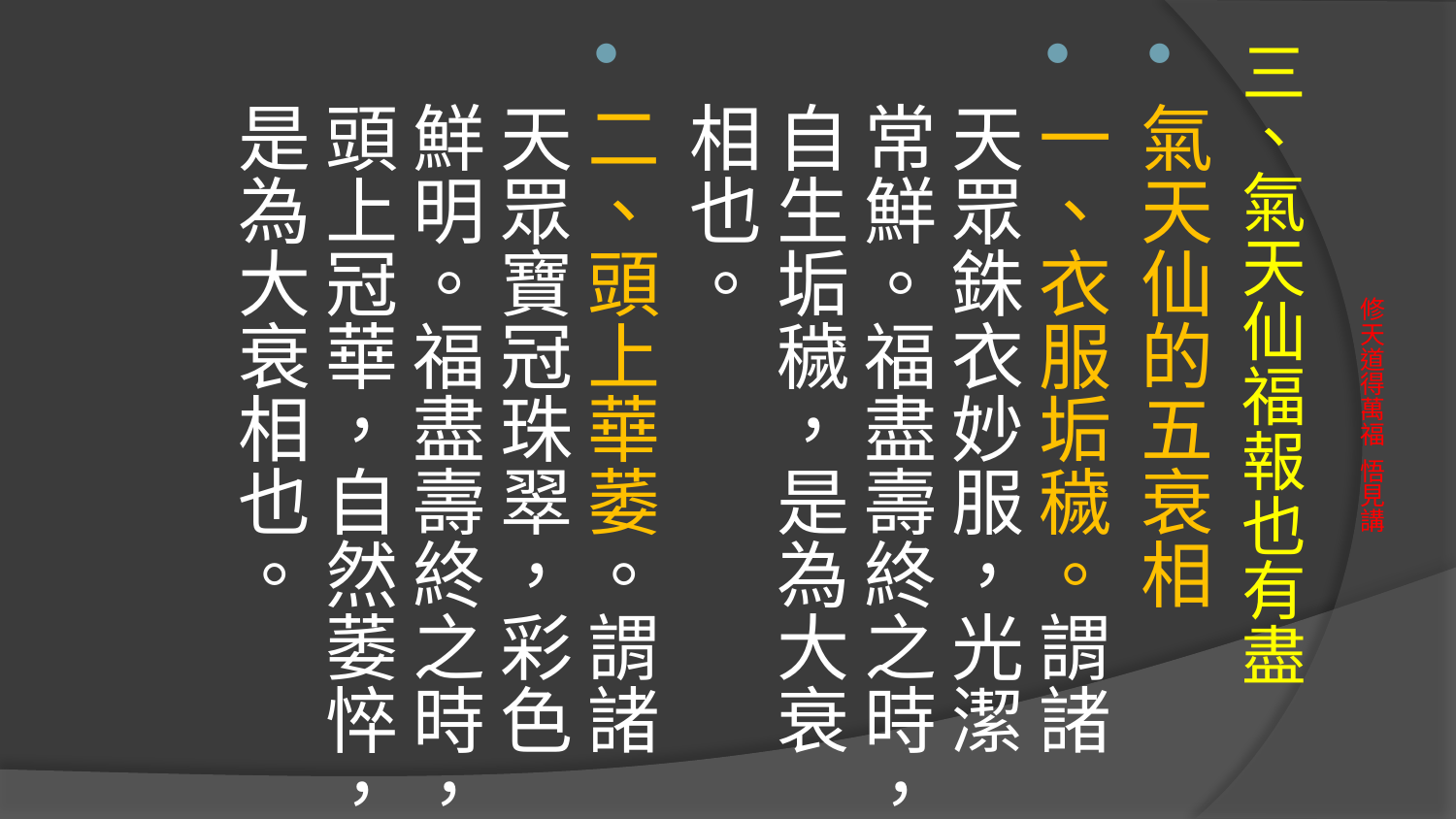

三、氣天仙福報也有盡
氣天仙的五衰相
一、衣服垢穢。謂諸天眾銖衣妙服，光潔常鮮。福盡壽終之時，自生垢穢，是為大衰相也。
二、頭上華萎。謂諸天眾寶冠珠翠，彩色鮮明。福盡壽終之時，頭上冠華，自然萎悴，是為大衰相也。

# 修天道得萬福  悟見講